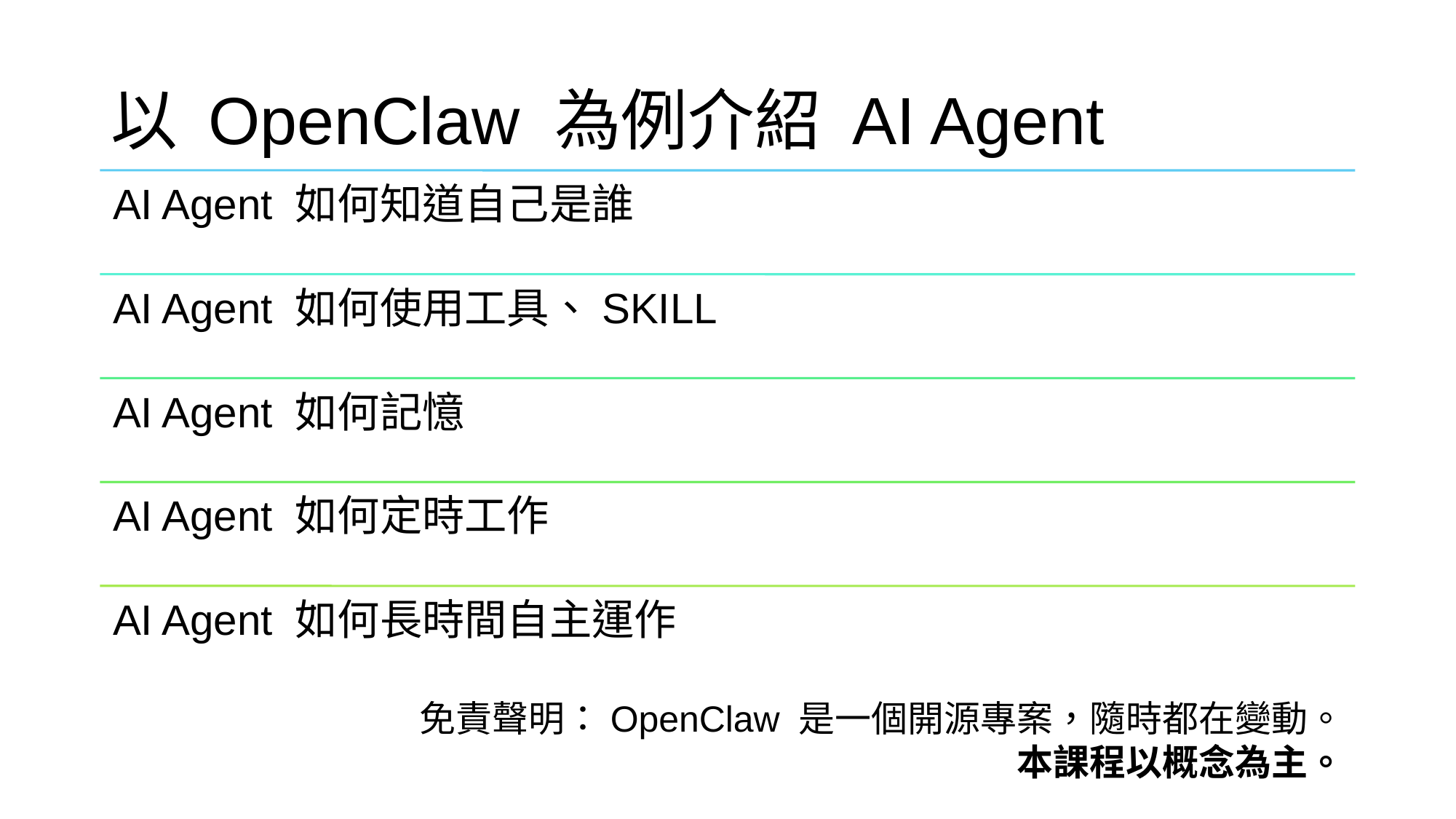

# 以 OpenClaw 為例介紹 AI Agent
AI Agent 如何知道自己是誰
AI Agent 如何使用工具、SKILL
AI Agent 如何記憶
AI Agent 如何定時工作
AI Agent 如何長時間自主運作
免責聲明：OpenClaw 是一個開源專案，隨時都在變動。
本課程以概念為主。